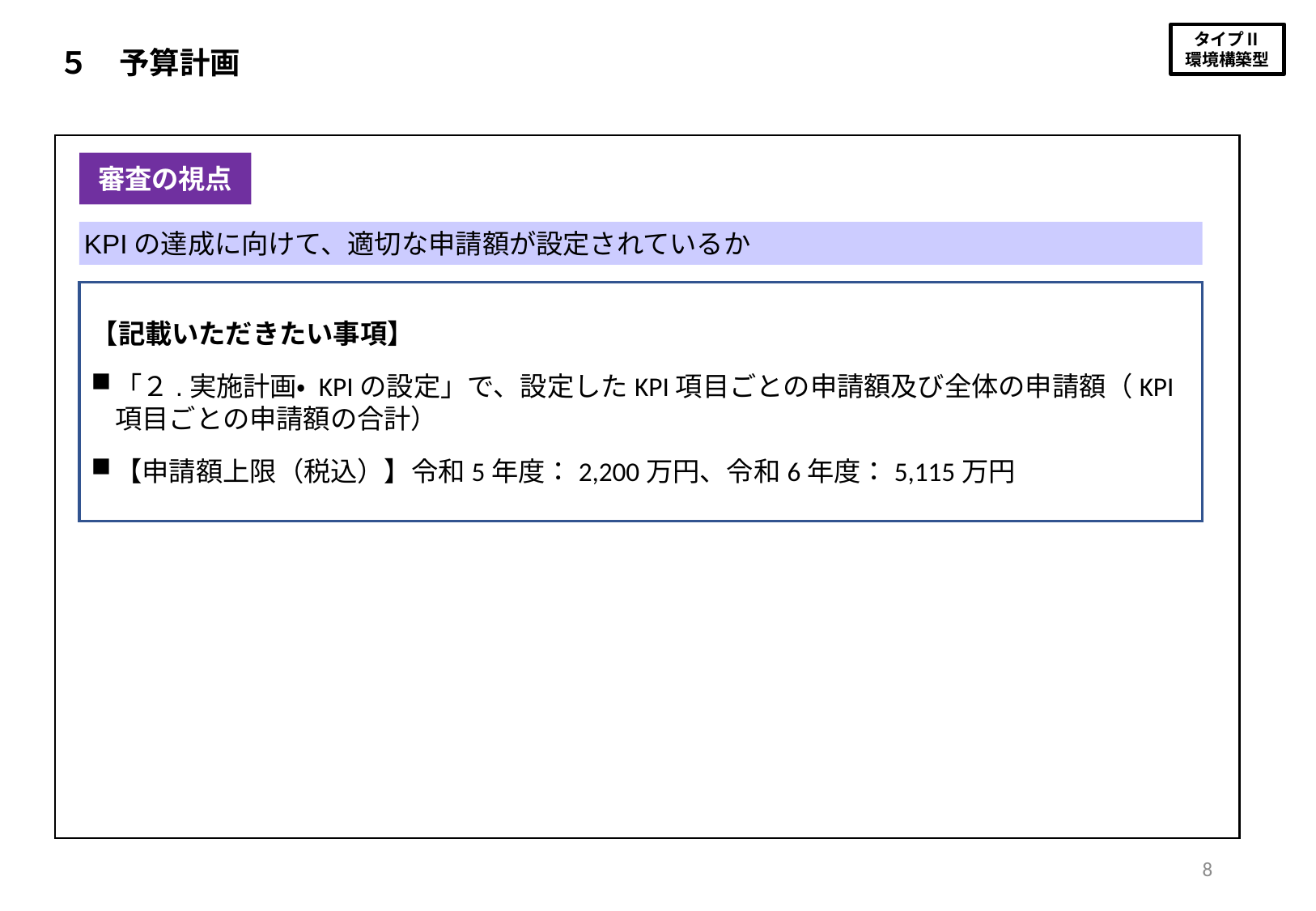

５　予算計画

審査の視点
KPIの達成に向けて、適切な申請額が設定されているか
【記載いただきたい事項】
「２.実施計画・ KPIの設定」で、設定したKPI項目ごとの申請額及び全体の申請額（KPI項目ごとの申請額の合計）
【申請額上限（税込）】令和5年度：2,200万円、令和6年度：5,115万円
8